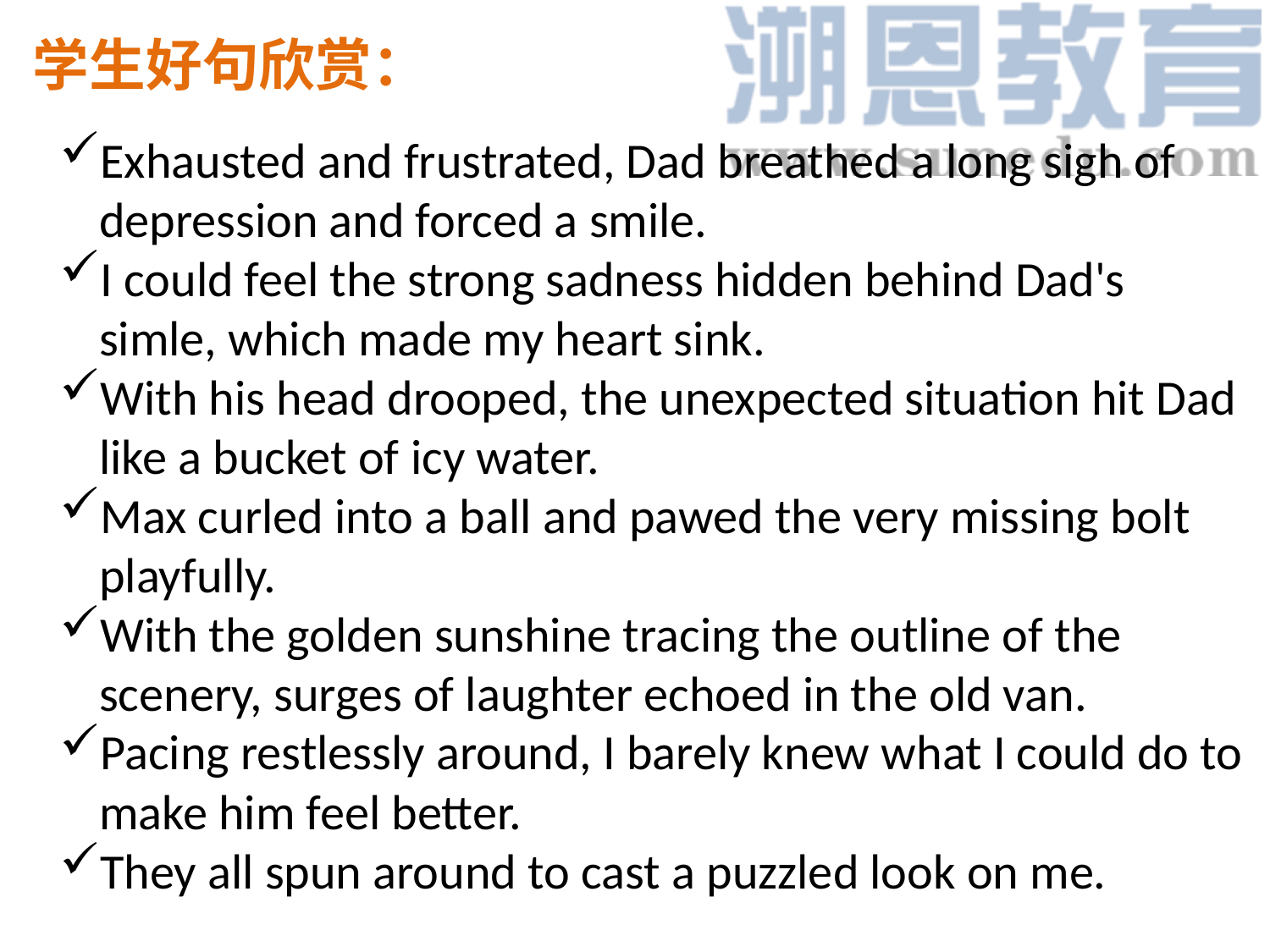

学生好句欣赏：
Exhausted and frustrated, Dad breathed a long sigh of depression and forced a smile.
I could feel the strong sadness hidden behind Dad's simle, which made my heart sink.
With his head drooped, the unexpected situation hit Dad like a bucket of icy water.
Max curled into a ball and pawed the very missing bolt playfully.
With the golden sunshine tracing the outline of the scenery, surges of laughter echoed in the old van.
Pacing restlessly around, I barely knew what I could do to make him feel better.
They all spun around to cast a puzzled look on me.